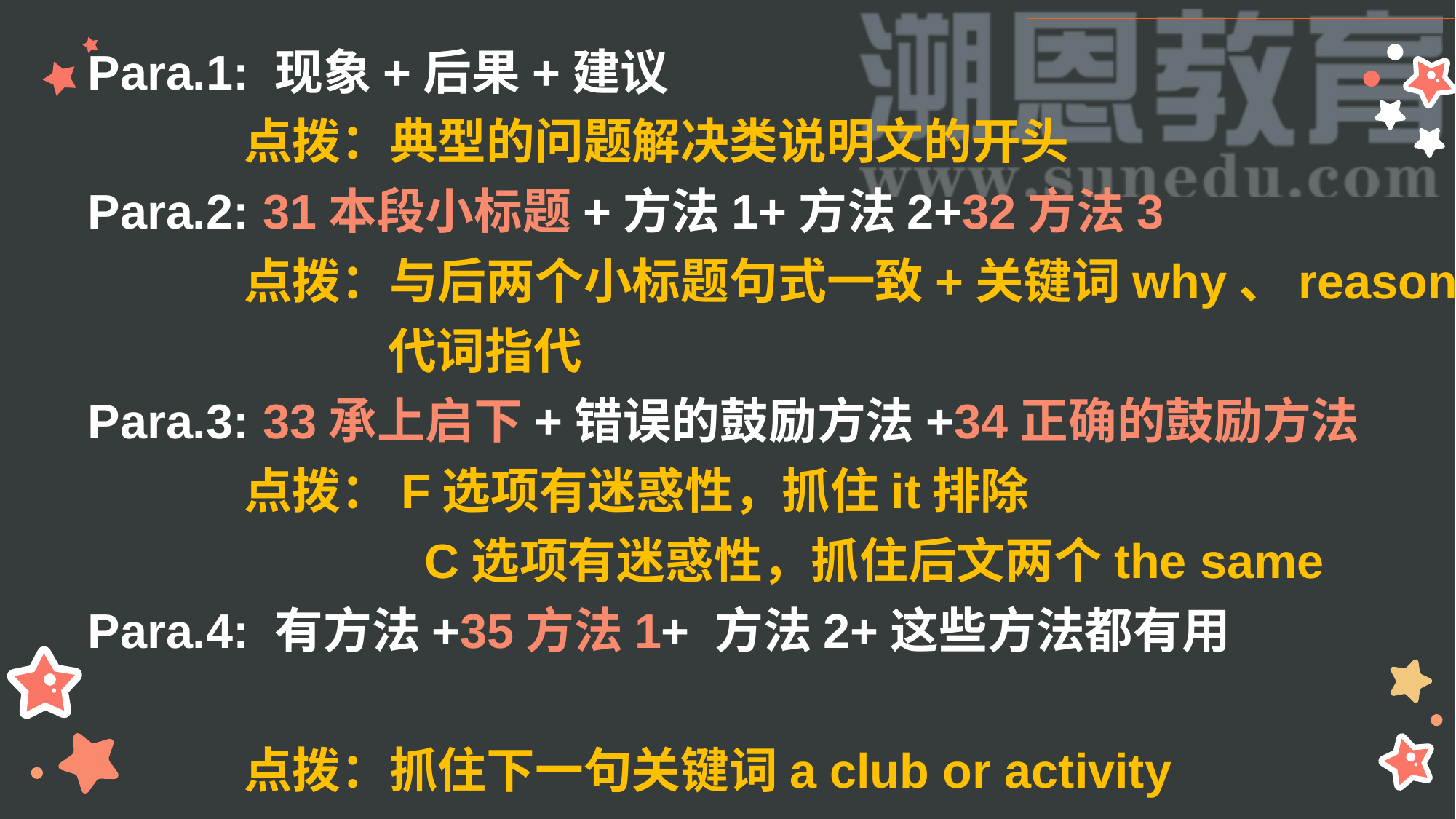

Para.1: 现象+后果+建议
             点拨：典型的问题解决类说明文的开头
Para.2: 31本段小标题+方法1+方法2+32方法3
             点拨：与后两个小标题句式一致+关键词why、reason
                          代词指代
Para.3: 33承上启下+错误的鼓励方法+34正确的鼓励方法
             点拨：F选项有迷惑性，抓住it排除
                         C选项有迷惑性，抓住后文两个the same
Para.4: 有方法+35方法1+ 方法2+这些方法都有用
             点拨：抓住下一句关键词a club or activity